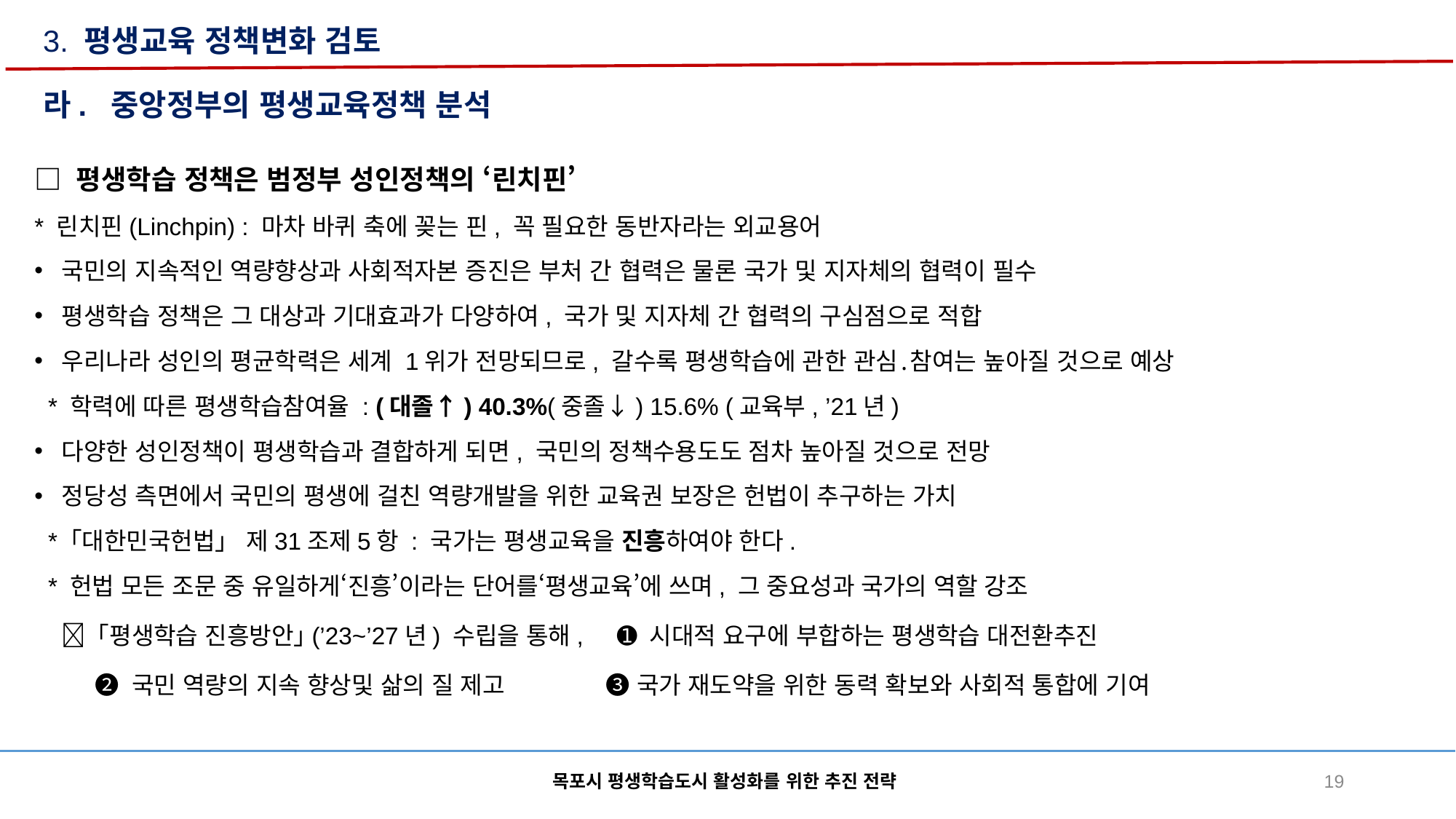

3. 평생교육 정책변화 검토
라.  중앙정부의 평생교육정책 분석
□ 평생학습 정책은 범정부 성인정책의 ‘린치핀’
* 린치핀(Linchpin) : 마차 바퀴 축에 꽂는 핀, 꼭 필요한 동반자라는 외교용어
국민의 지속적인 역량향상과 사회적자본 증진은 부처 간 협력은 물론 국가 및 지자체의 협력이 필수
평생학습 정책은 그 대상과 기대효과가 다양하여, 국가 및 지자체 간 협력의 구심점으로 적합
우리나라 성인의 평균학력은 세계 1위가 전망되므로, 갈수록 평생학습에 관한 관심․참여는 높아질 것으로 예상
  * 학력에 따른 평생학습참여율 : (대졸↑) 40.3%(중졸↓) 15.6% (교육부, ’21년)
다양한 성인정책이 평생학습과 결합하게 되면, 국민의 정책수용도도 점차 높아질 것으로 전망
정당성 측면에서 국민의 평생에 걸친 역량개발을 위한 교육권 보장은 헌법이 추구하는 가치
  * ｢대한민국헌법」 제31조제5항 : 국가는 평생교육을 진흥하여야 한다.
  * 헌법 모든 조문 중 유일하게‘진흥’이라는 단어를‘평생교육’에 쓰며, 그 중요성과 국가의 역할 강조
     󰁾 ｢평생학습 진흥방안｣(’23~’27년) 수립을 통해,     ➊ 시대적 요구에 부합하는 평생학습 대전환추진
         ➋ 국민 역량의 지속 향상및 삶의 질 제고               ➌ 국가 재도약을 위한 동력 확보와 사회적 통합에 기여
목포시 평생학습도시 활성화를 위한 추진 전략
19